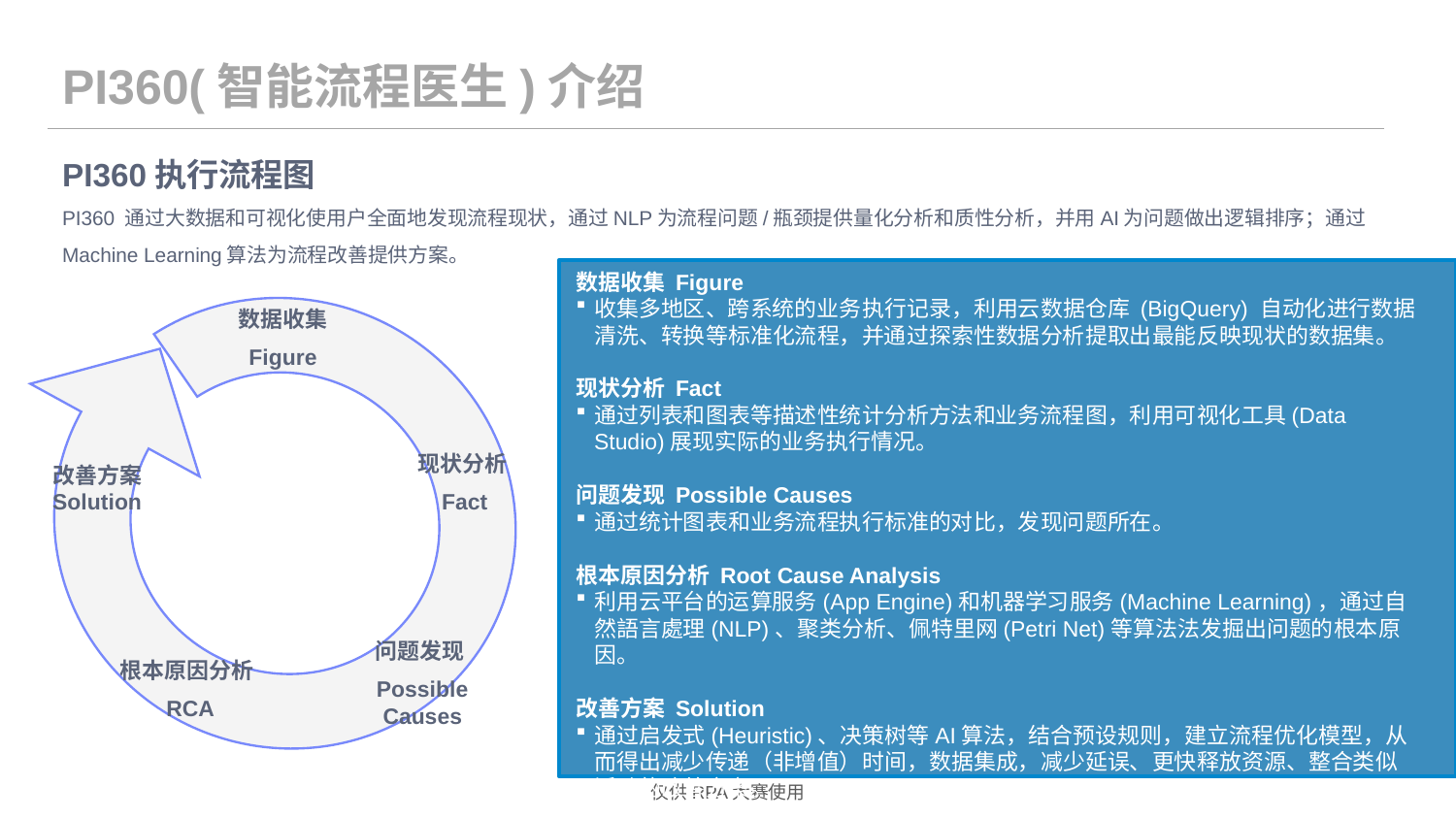

PI360(智能流程医生)介绍
PI360执行流程图
PI360 通过大数据和可视化使用户全面地发现流程现状，通过NLP为流程问题/瓶颈提供量化分析和质性分析，并用AI为问题做出逻辑排序；通过Machine Learning算法为流程改善提供方案。

数据收集 Figure
收集多地区、跨系统的业务执行记录，利用云数据仓库 (BigQuery) 自动化进行数据清洗、转换等标准化流程，并通过探索性数据分析提取出最能反映现状的数据集。

现状分析 Fact
通过列表和图表等描述性统计分析方法和业务流程图，利用可视化工具(Data Studio)展现实际的业务执行情况。

问题发现 Possible Causes
通过统计图表和业务流程执行标准的对比，发现问题所在。

根本原因分析 Root Cause Analysis
利用云平台的运算服务(App Engine)和机器学习服务(Machine Learning)，通过自然語言處理(NLP)、聚类分析、佩特里网(Petri Net)等算法法发掘出问题的根本原因。

改善方案 Solution
通过启发式(Heuristic)、决策树等AI算法，结合预设规则，建立流程优化模型，从而得出减少传递（非增值）时间，数据集成，减少延误、更快释放资源、整合类似活动的改善方案。

数据收集
Figure
现状分析
Fact
改善方案 Solution
问题发现
Possible Causes
根本原因分析
 RCA